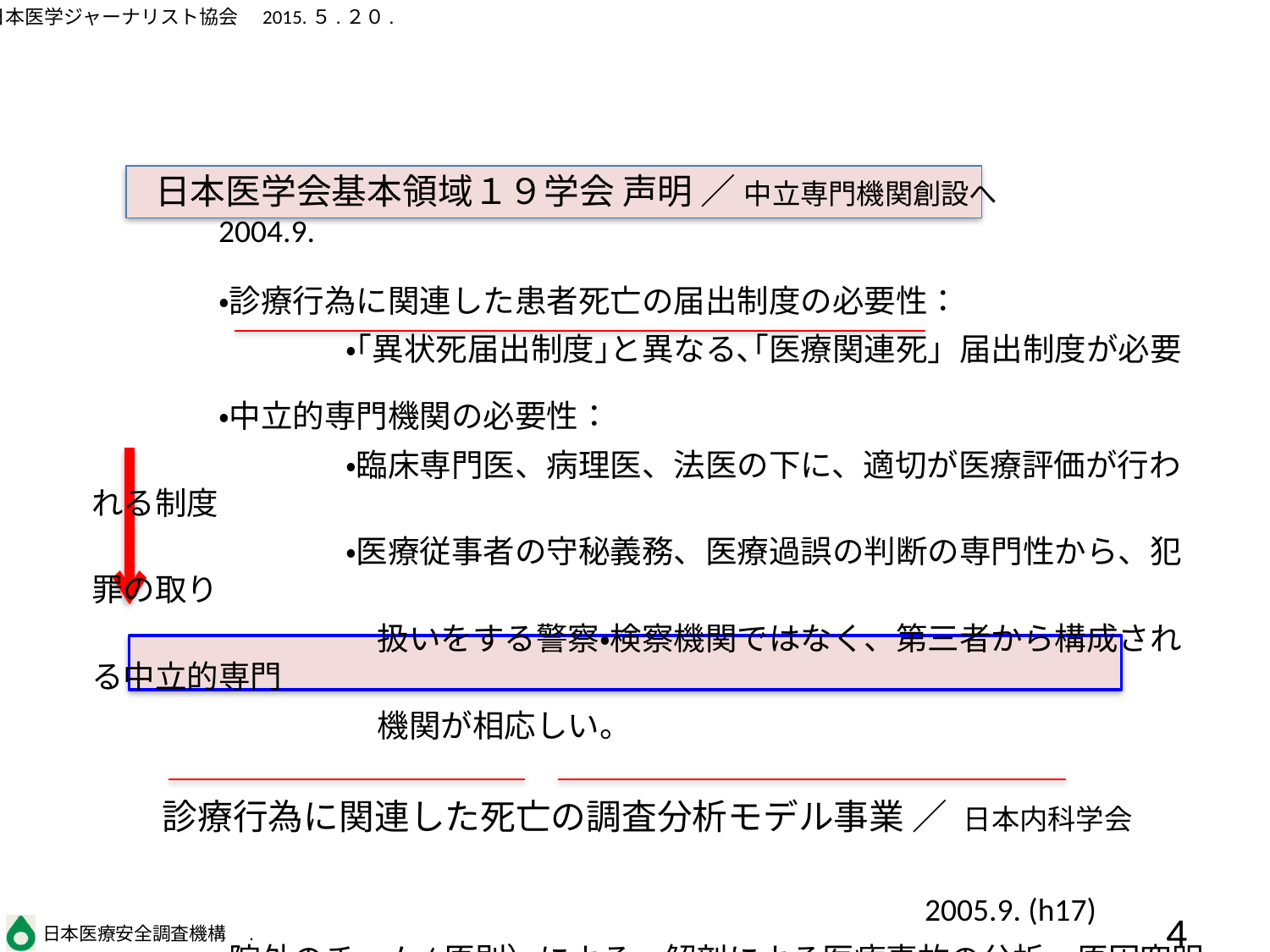

日本医学会基本領域１９学会 声明 ／ 中立専門機関創設へ	　 	2004.9.
	・診療行為に関連した患者死亡の届出制度の必要性：
		・｢異状死届出制度｣と異なる､｢医療関連死」届出制度が必要
	・中立的専門機関の必要性：
		・臨床専門医、病理医、法医の下に、適切が医療評価が行われる制度
		・医療従事者の守秘義務、医療過誤の判断の専門性から、犯罪の取り
		　扱いをする警察・検察機関ではなく、第三者から構成される中立的専門
		　機関が相応しい。

　　診療行為に関連した死亡の調査分析モデル事業 ／  日本内科学会
														　　2005.9. (h17)
	・院外のチーム(原則）による、解剖による医療事故の分析、原因究明
	・2010年4月、日本医療安全調査機構へ引き継ぐまでに、105事例の分析。